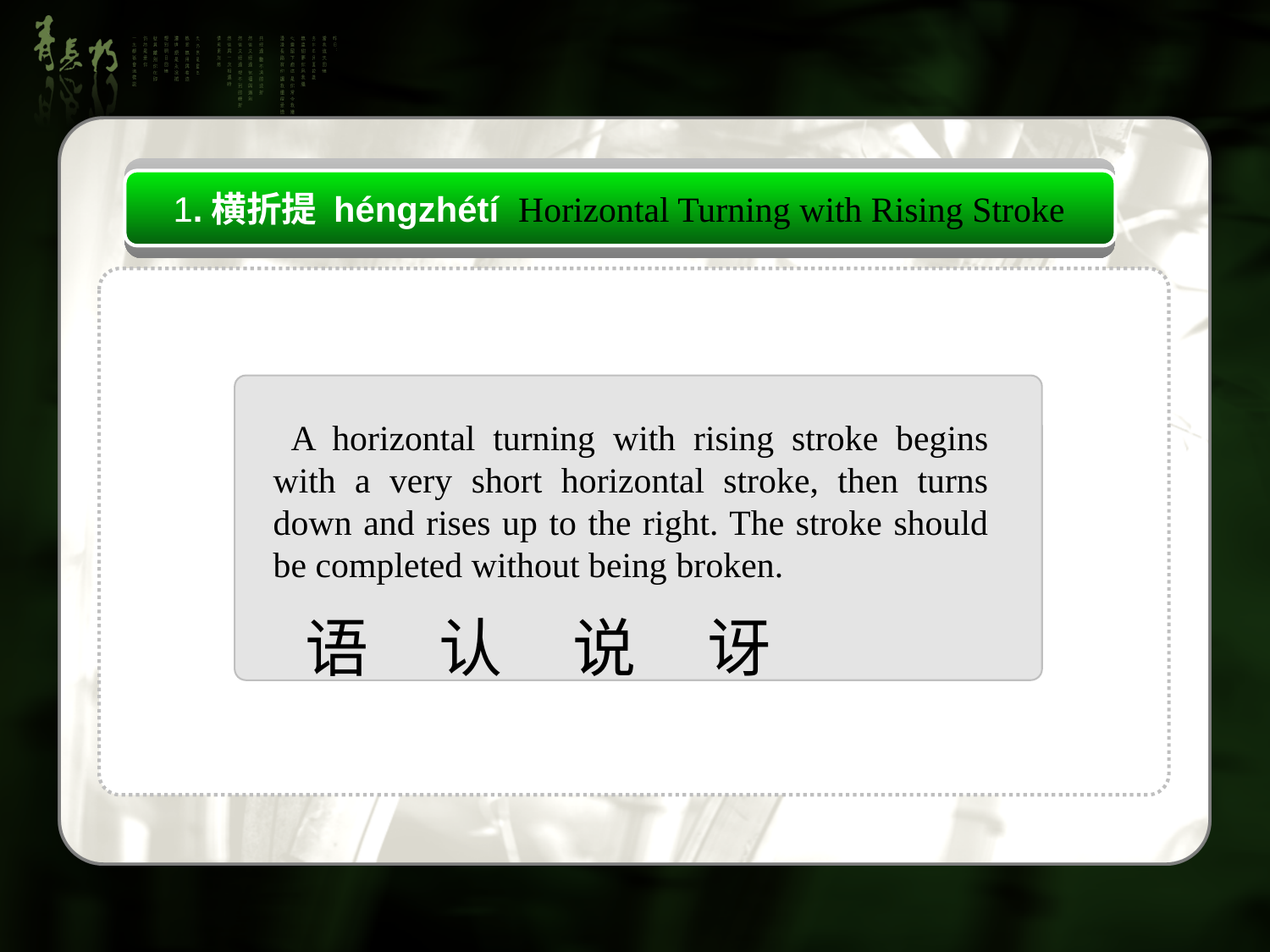

1.横折提 héngzhétí  Horizontal Turning with Rising Stroke

 A horizontal turning with rising stroke begins with a very short horizontal stroke, then turns down and rises up to the right. The stroke should be completed without being broken.

语     认     说     讶